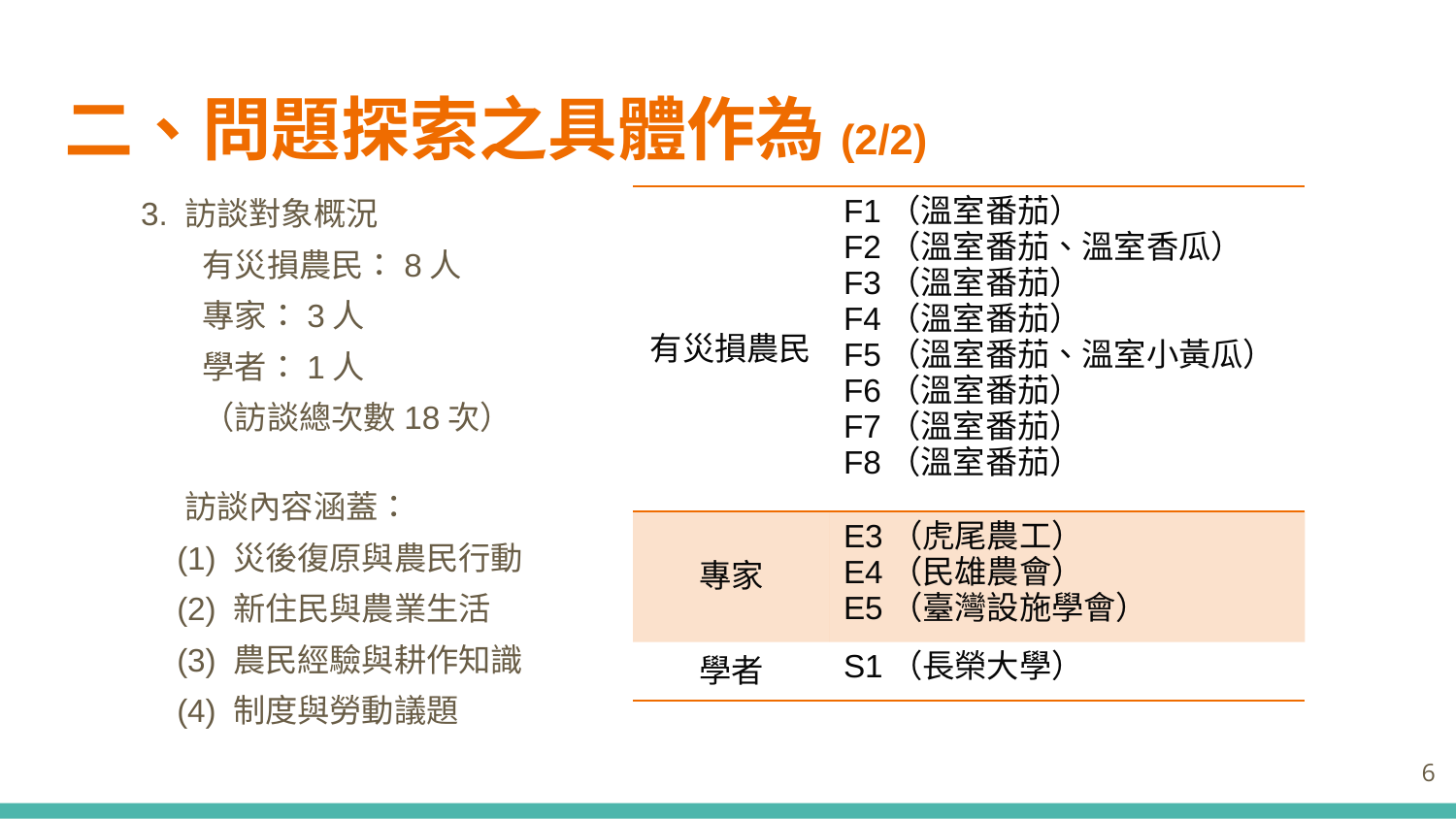

# 二、問題探索之具體作為(2/2)
3. 訪談對象概況
      有災損農民：8人
      專家：3人
      學者：1人
      （訪談總次數18次）
    訪談內容涵蓋：
    (1) 災後復原與農民行動
    (2) 新住民與農業生活
    (3) 農民經驗與耕作知識
    (4) 制度與勞動議題
| 有災損農民 | F1（溫室番茄） F2（溫室番茄、溫室香瓜） F3（溫室番茄） F4（溫室番茄） F5（溫室番茄、溫室小黃瓜） F6（溫室番茄） F7（溫室番茄） F8（溫室番茄） |
| --- | --- |
| 專家 | E3（虎尾農工） E4（民雄農會） E5（臺灣設施學會） |
| 學者 | S1（長榮大學） |
6